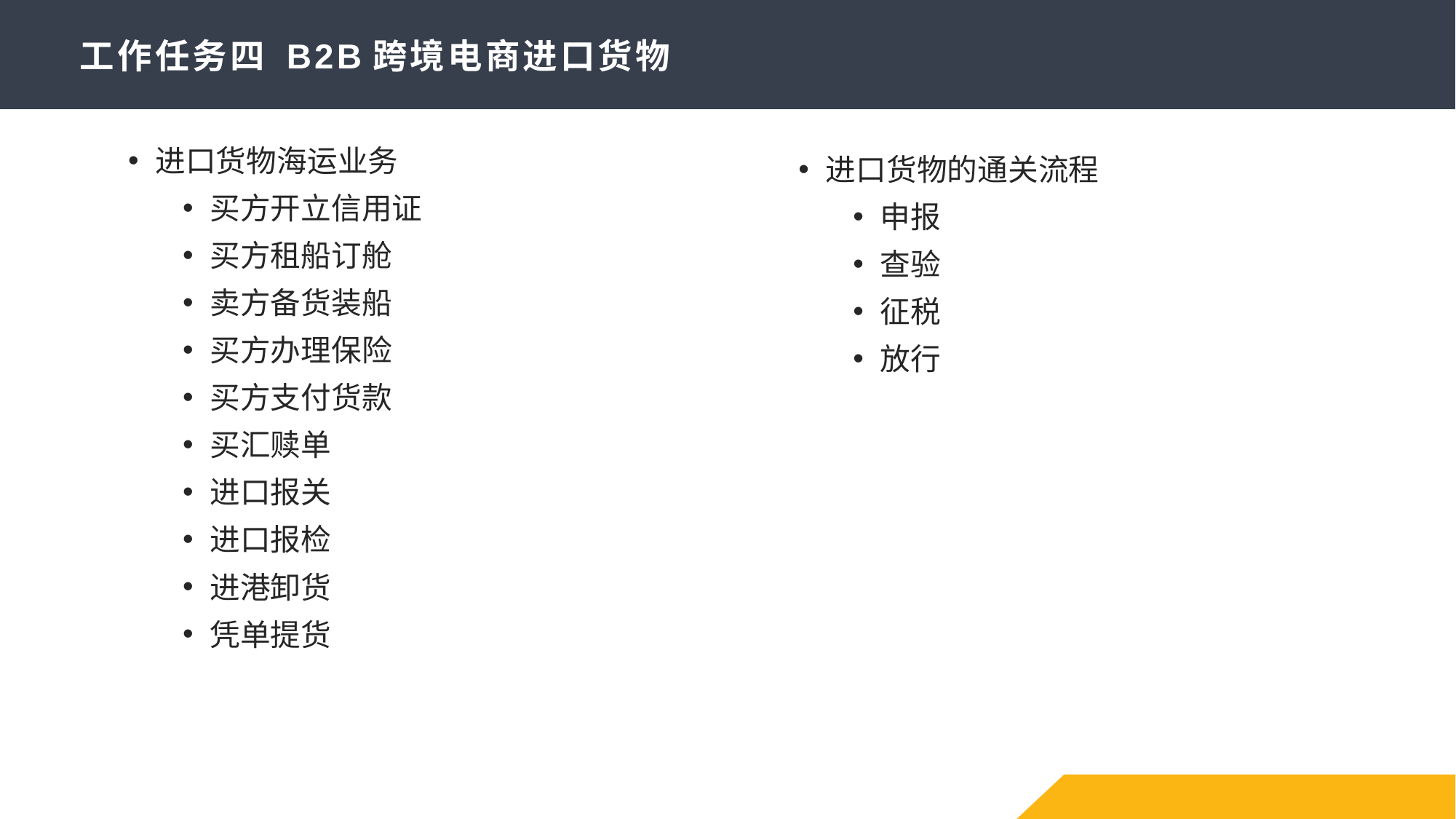

# 工作任务四 B2B跨境电商进口货物
进口货物海运业务
买方开立信用证
买方租船订舱
卖方备货装船
买方办理保险
买方支付货款
买汇赎单
进口报关
进口报检
进港卸货
凭单提货
进口货物的通关流程
申报
查验
征税
放行